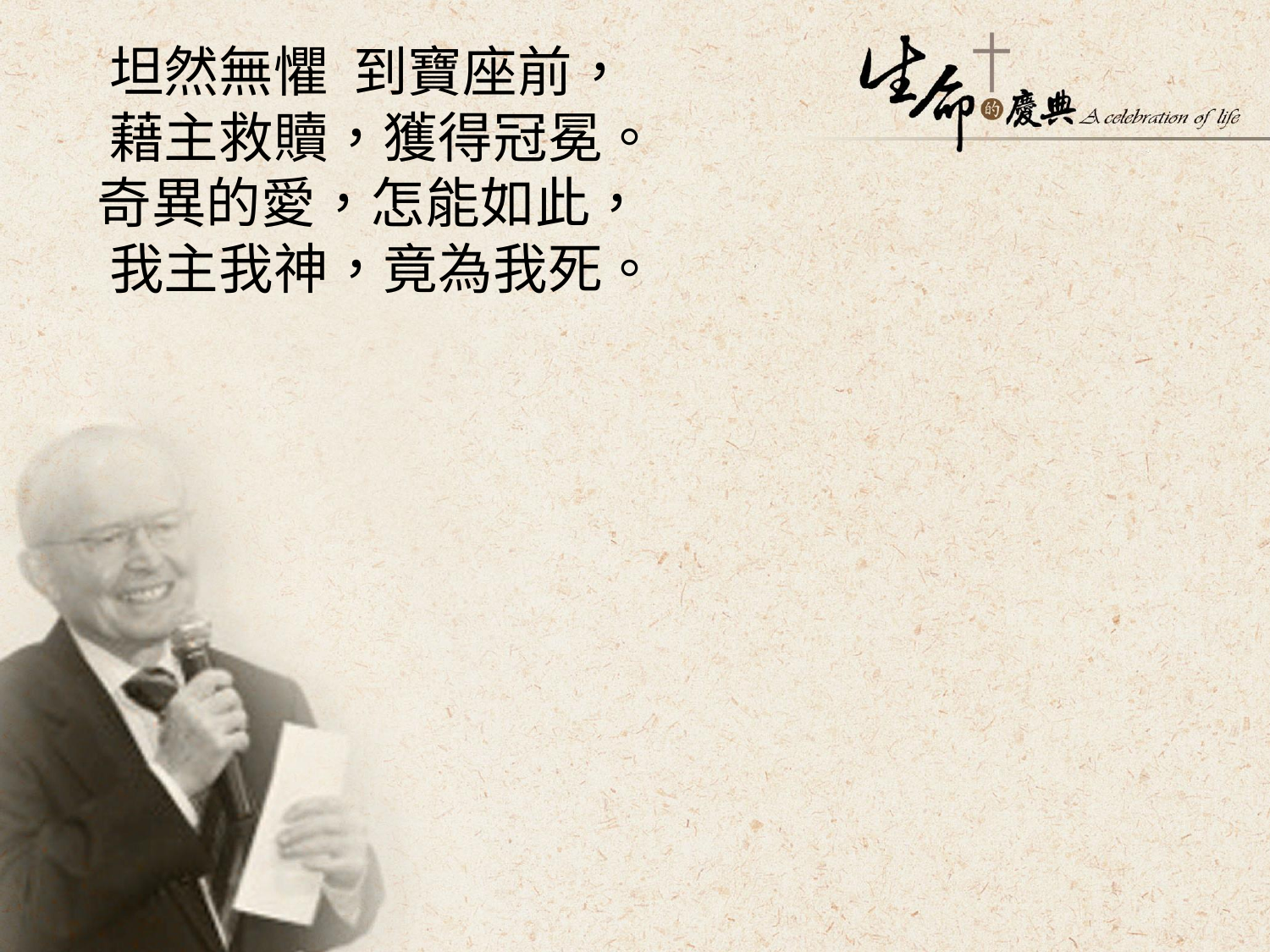

坦然無懼  到寶座前，
  藉主救贖，獲得冠冕。
  奇異的愛，怎能如此，
  我主我神，竟為我死。